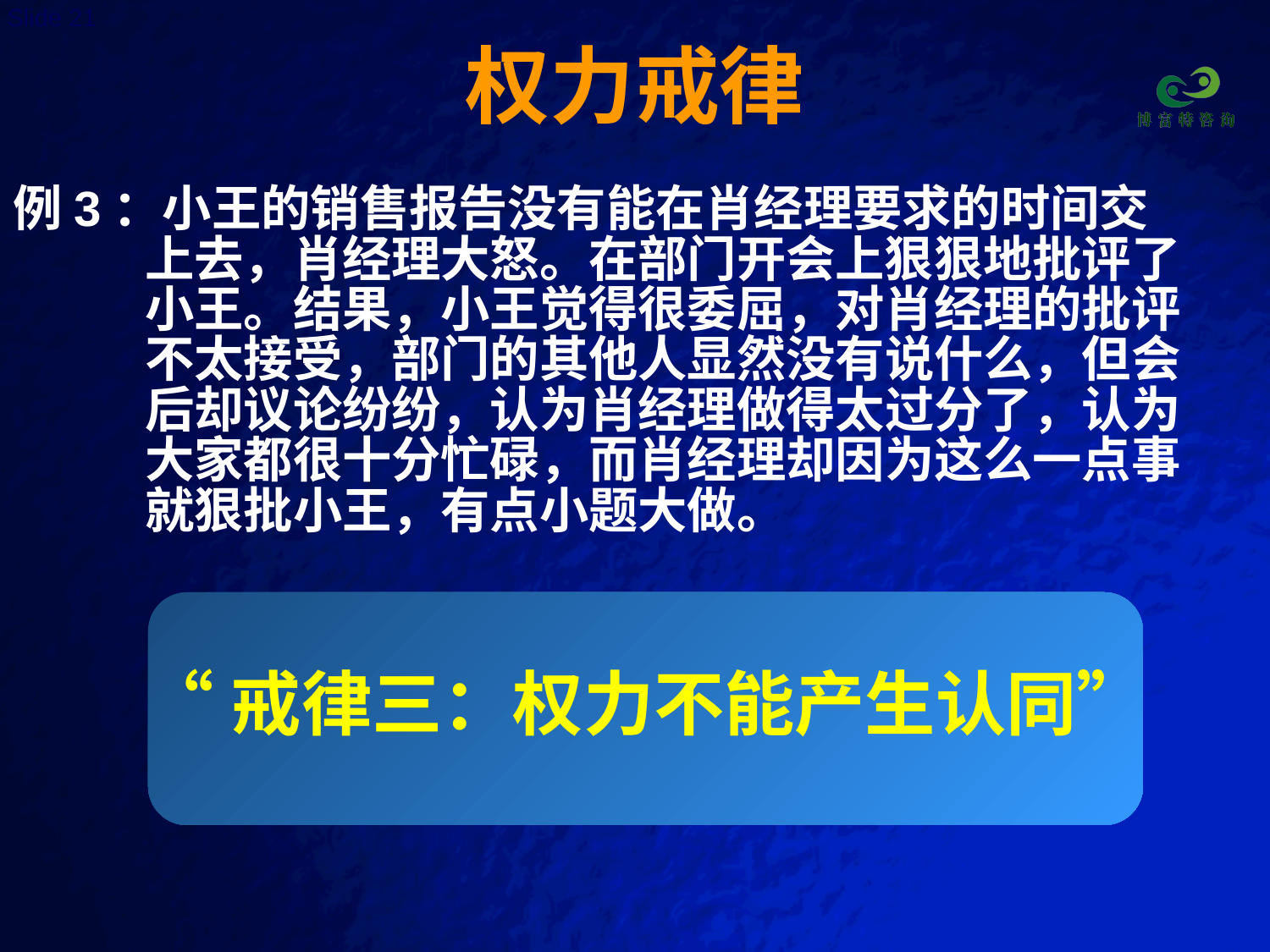

# 权力戒律
例3：小王的销售报告没有能在肖经理要求的时间交上去，肖经理大怒。在部门开会上狠狠地批评了小王。结果，小王觉得很委屈，对肖经理的批评不太接受，部门的其他人显然没有说什么，但会后却议论纷纷，认为肖经理做得太过分了，认为大家都很十分忙碌，而肖经理却因为这么一点事就狠批小王，有点小题大做。
“戒律三：权力不能产生认同”